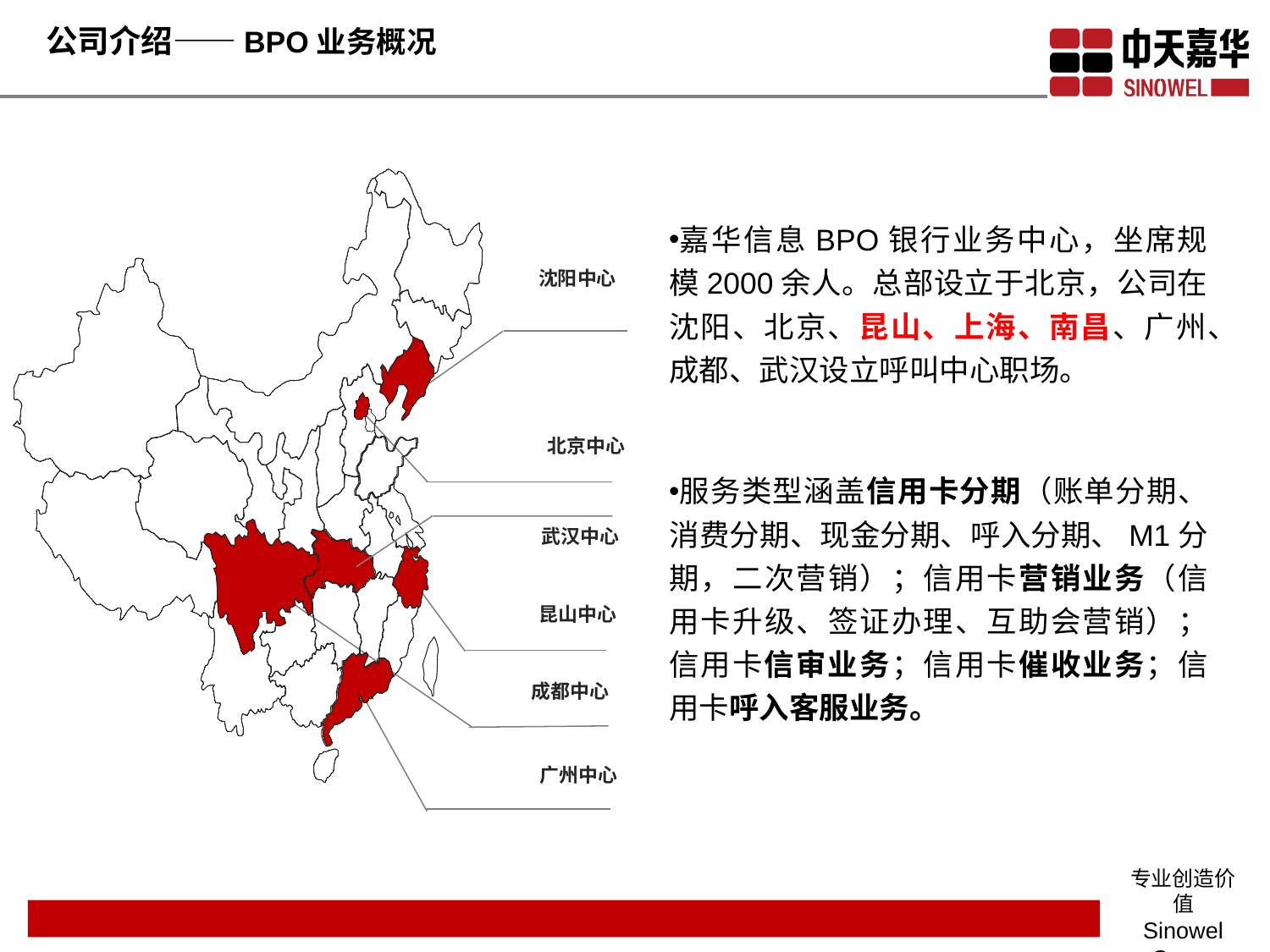

公司介绍——BPO业务概况

嘉华信息BPO银行业务中心，坐席规模2000余人。总部设立于北京，公司在沈阳、北京、昆山、上海、南昌、广州、成都、武汉设立呼叫中心职场。

服务类型涵盖信用卡分期（账单分期、消费分期、现金分期、呼入分期、M1分期，二次营销）；信用卡营销业务（信用卡升级、签证办理、互助会营销）；信用卡信审业务；信用卡催收业务；信用卡呼入客服业务。
沈阳中心
   北京中心
   昆山中心
      成都中心
    广州中心

武汉中心